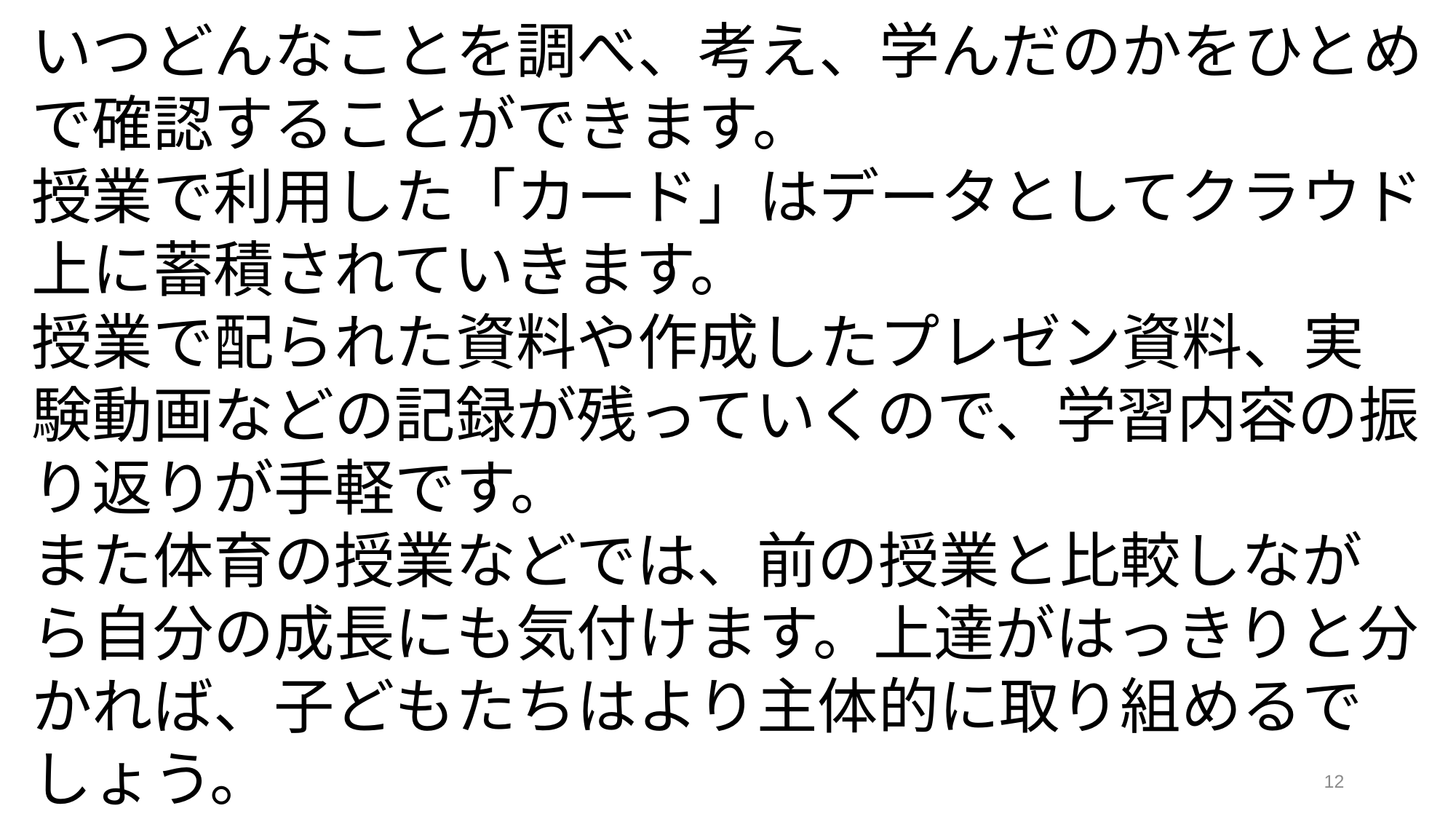

いつどんなことを調べ、考え、学んだのかをひとめで確認することができます。
授業で利用した「カード」はデータとしてクラウド上に蓄積されていきます。
授業で配られた資料や作成したプレゼン資料、実験動画などの記録が残っていくので、学習内容の振り返りが手軽です。
また体育の授業などでは、前の授業と比較しながら自分の成長にも気付けます。上達がはっきりと分かれば、子どもたちはより主体的に取り組めるでしょう。
12